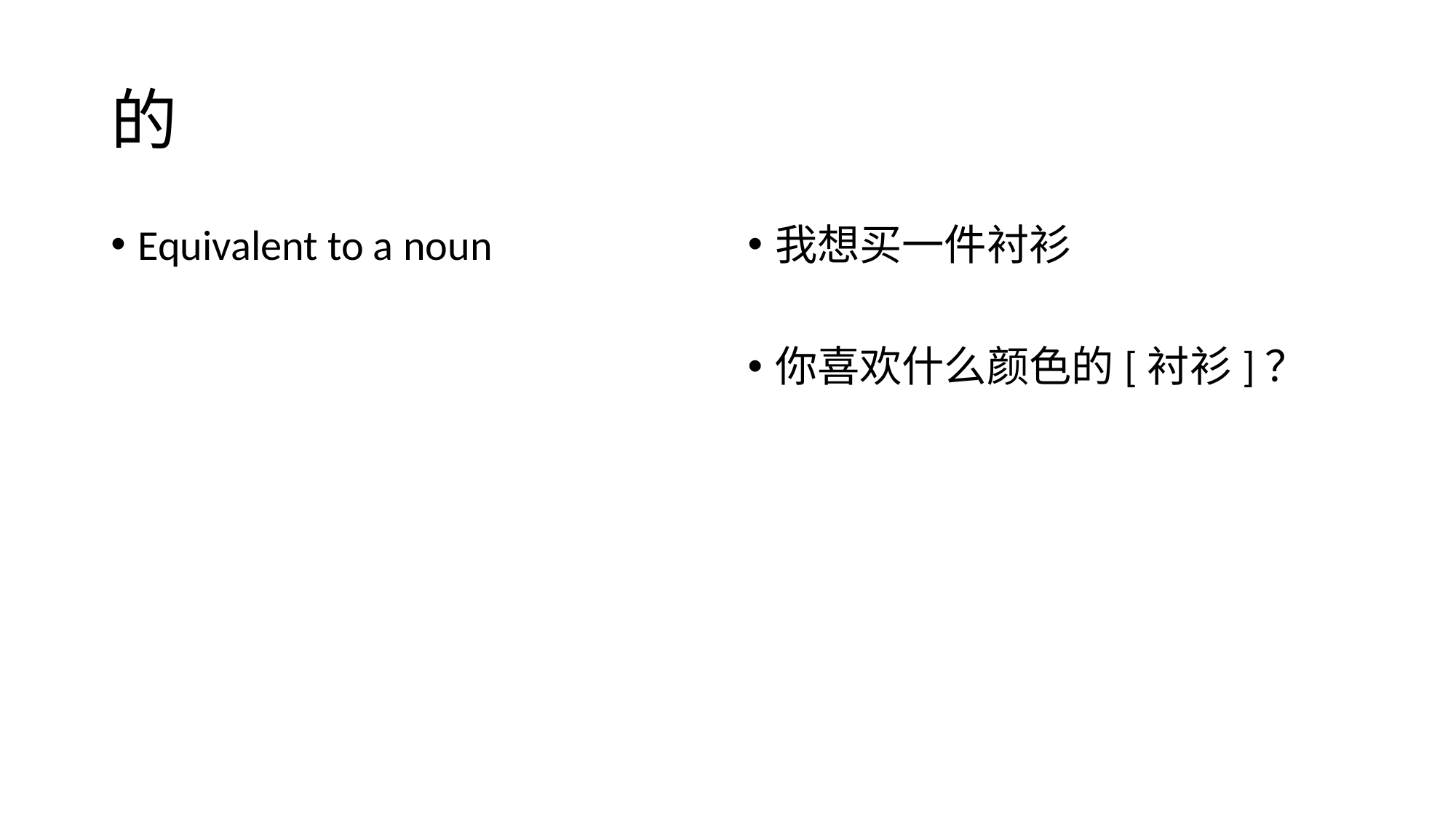

# 的
Equivalent to a noun
我想买一件衬衫

你喜欢什么颜色的[衬衫]？